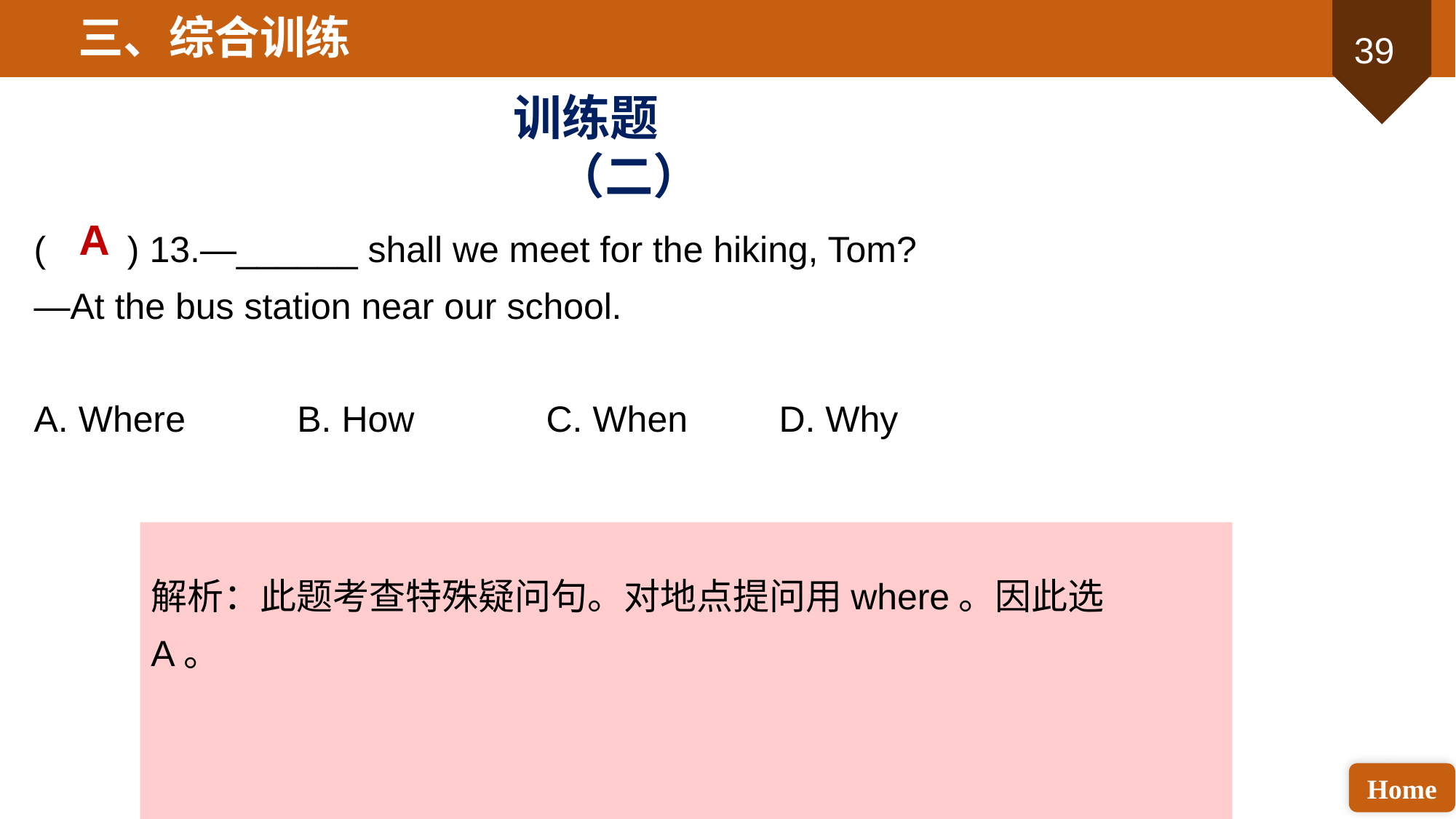

三、综合训练
训练题（二）
A
(        ) 13.—______ shall we meet for the hiking, Tom?
—At the bus station near our school.

A. Where           B. How             C. When         D. Why

解析：此题考查特殊疑问句。对地点提问用where。因此选A。